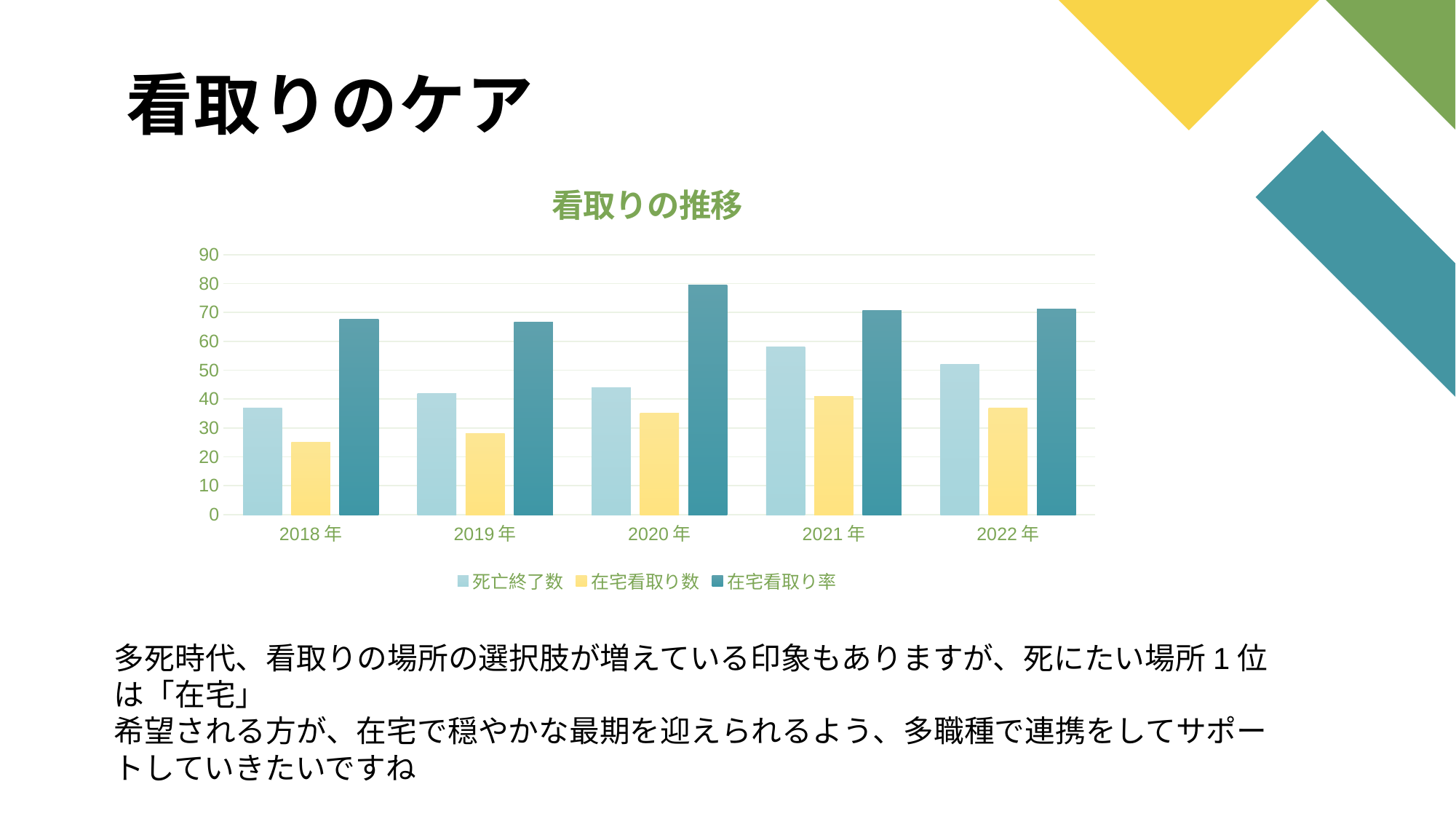

# 看取りのケア

### Chart: 看取りの推移

| Category | 死亡終了数 | 在宅看取り数 | 在宅看取り率 |
|---|---|---|---|
| 2018年 | 37.0 | 25.0 | 67.56756756756756 |
| 2019年 | 42.0 | 28.0 | 66.66666666666666 |
| 2020年 | 44.0 | 35.0 | 79.54545454545455 |
| 2021年 | 58.0 | 41.0 | 70.6896551724138 |
| 2022年 | 52.0 | 37.0 | 71.15384615384616 |
多死時代、看取りの場所の選択肢が増えている印象もありますが、死にたい場所1位は「在宅」
希望される方が、在宅で穏やかな最期を迎えられるよう、多職種で連携をしてサポートしていきたいですね